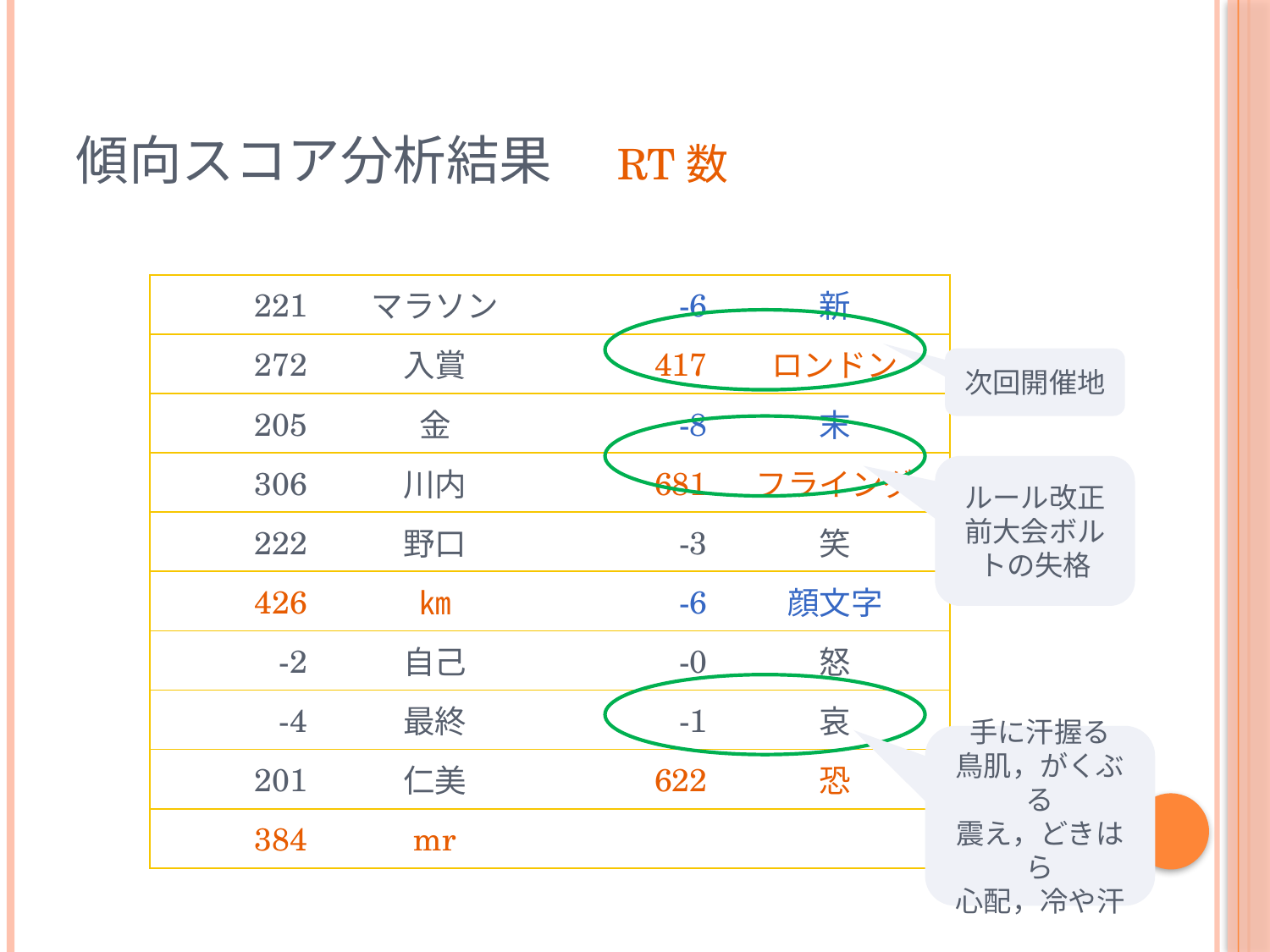

# 傾向スコア分析結果　RT数
| 221 | マラソン | -6 | 新 |
| --- | --- | --- | --- |
| 272 | 入賞 | 417 | ロンドン |
| 205 | 金 | -8 | 末 |
| 306 | 川内 | 681 | フライング |
| 222 | 野口 | -3 | 笑 |
| 426 | ㎞ | -6 | 顔文字 |
| -2 | 自己 | -0 | 怒 |
| -4 | 最終 | -1 | 哀 |
| 201 | 仁美 | 622 | 恐 |
| 384 | mr |  |  |

次回開催地

ルール改正
前大会ボルトの失格

手に汗握る
鳥肌，がくぶる
震え，どきはら
心配，冷や汗